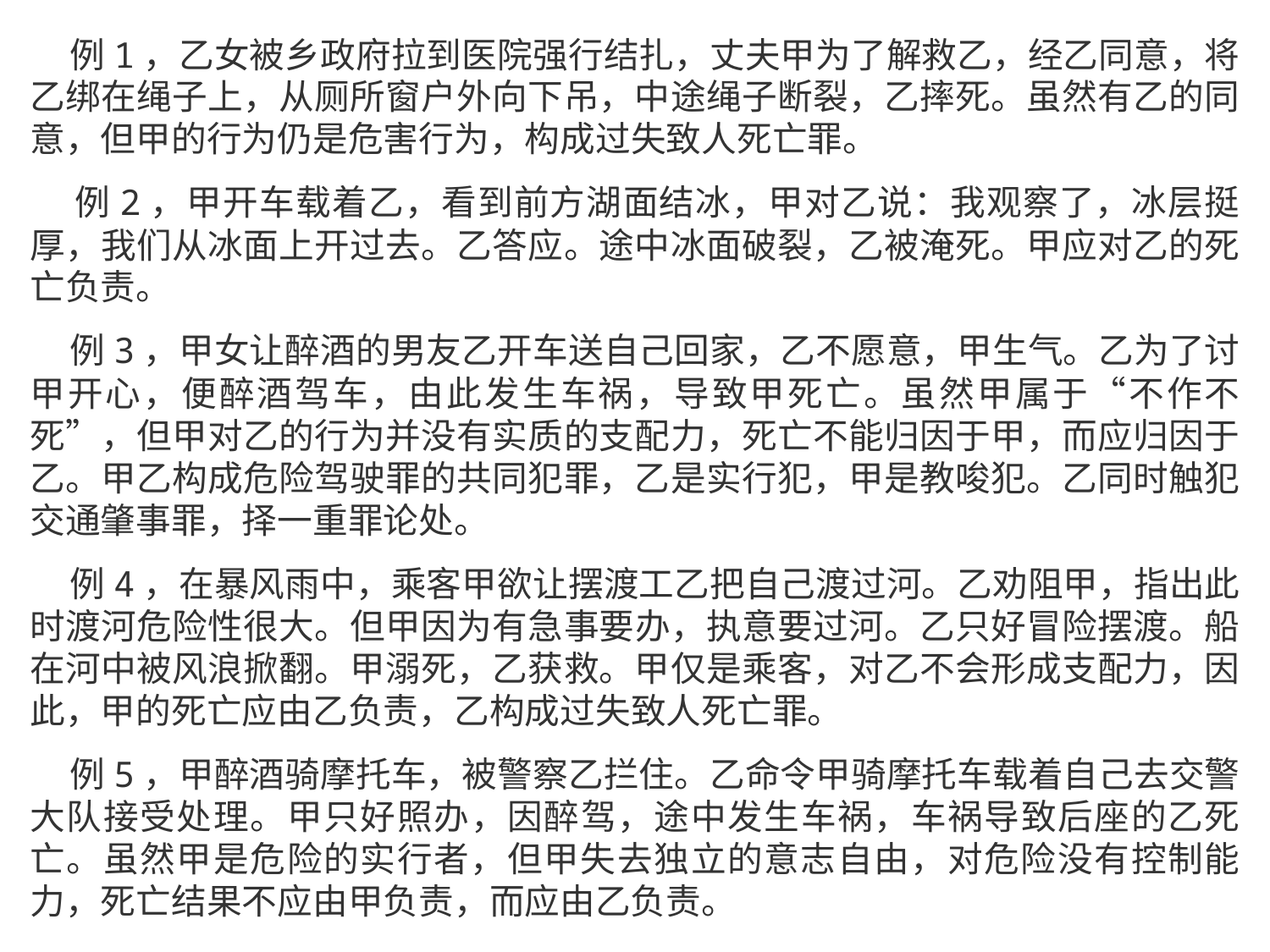

例1，乙女被乡政府拉到医院强行结扎，丈夫甲为了解救乙，经乙同意，将乙绑在绳子上，从厕所窗户外向下吊，中途绳子断裂，乙摔死。虽然有乙的同意，但甲的行为仍是危害行为，构成过失致人死亡罪。

    例2，甲开车载着乙，看到前方湖面结冰，甲对乙说：我观察了，冰层挺厚，我们从冰面上开过去。乙答应。途中冰面破裂，乙被淹死。甲应对乙的死亡负责。

    例3，甲女让醉酒的男友乙开车送自己回家，乙不愿意，甲生气。乙为了讨甲开心，便醉酒驾车，由此发生车祸，导致甲死亡。虽然甲属于“不作不死”，但甲对乙的行为并没有实质的支配力，死亡不能归因于甲，而应归因于乙。甲乙构成危险驾驶罪的共同犯罪，乙是实行犯，甲是教唆犯。乙同时触犯交通肇事罪，择一重罪论处。

    例4，在暴风雨中，乘客甲欲让摆渡工乙把自己渡过河。乙劝阻甲，指出此时渡河危险性很大。但甲因为有急事要办，执意要过河。乙只好冒险摆渡。船在河中被风浪掀翻。甲溺死，乙获救。甲仅是乘客，对乙不会形成支配力，因此，甲的死亡应由乙负责，乙构成过失致人死亡罪。

    例5，甲醉酒骑摩托车，被警察乙拦住。乙命令甲骑摩托车载着自己去交警大队接受处理。甲只好照办，因醉驾，途中发生车祸，车祸导致后座的乙死亡。虽然甲是危险的实行者，但甲失去独立的意志自由，对危险没有控制能力，死亡结果不应由甲负责，而应由乙负责。